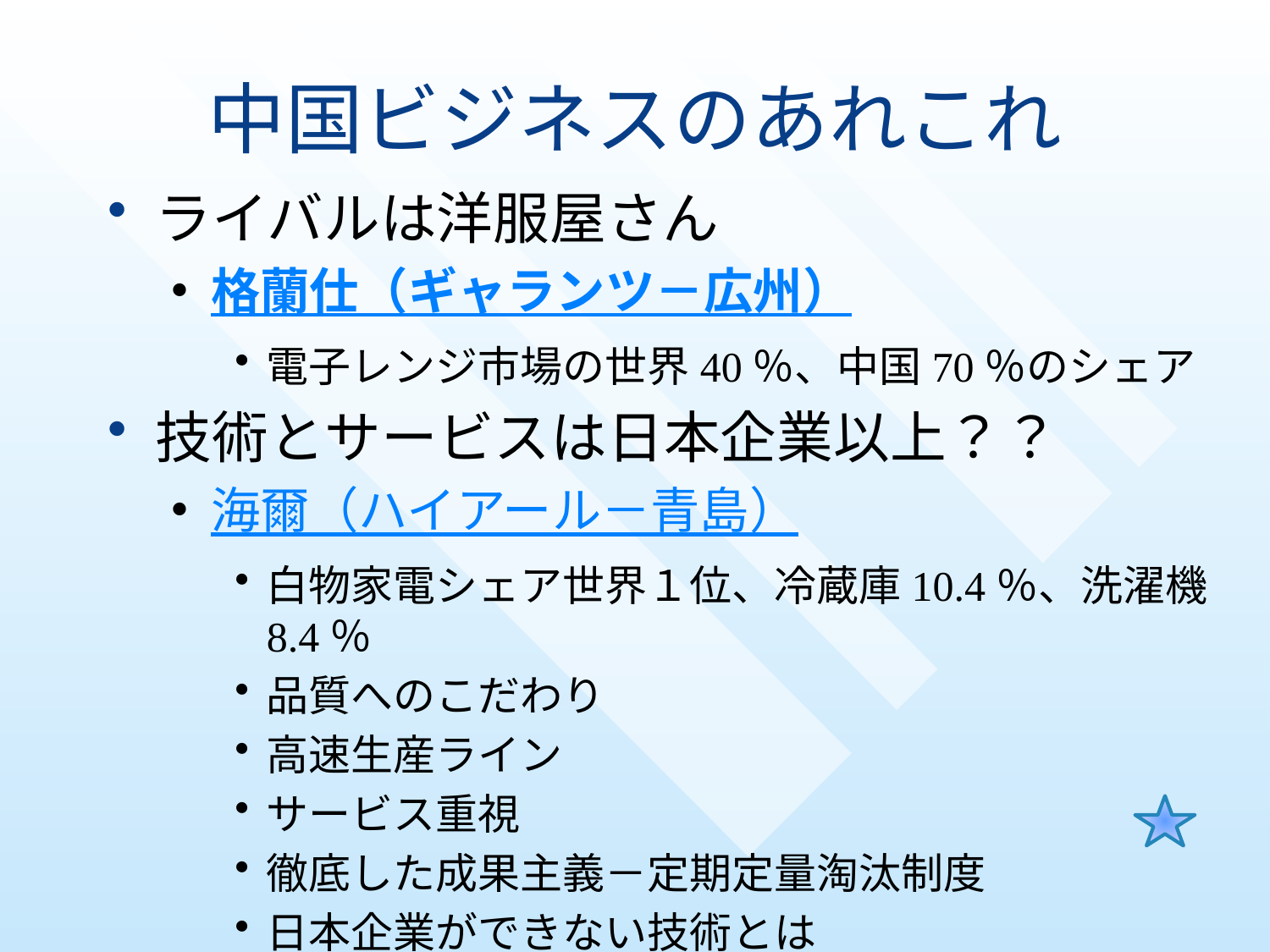

# 中国ビジネスのあれこれ
ライバルは洋服屋さん
格蘭仕（ギャランツ－広州）
電子レンジ市場の世界40％、中国70％のシェア
技術とサービスは日本企業以上？？
海爾（ハイアール－青島）
白物家電シェア世界１位、冷蔵庫10.4％、洗濯機8.4％
品質へのこだわり
高速生産ライン
サービス重視
徹底した成果主義－定期定量淘汰制度
日本企業ができない技術とは